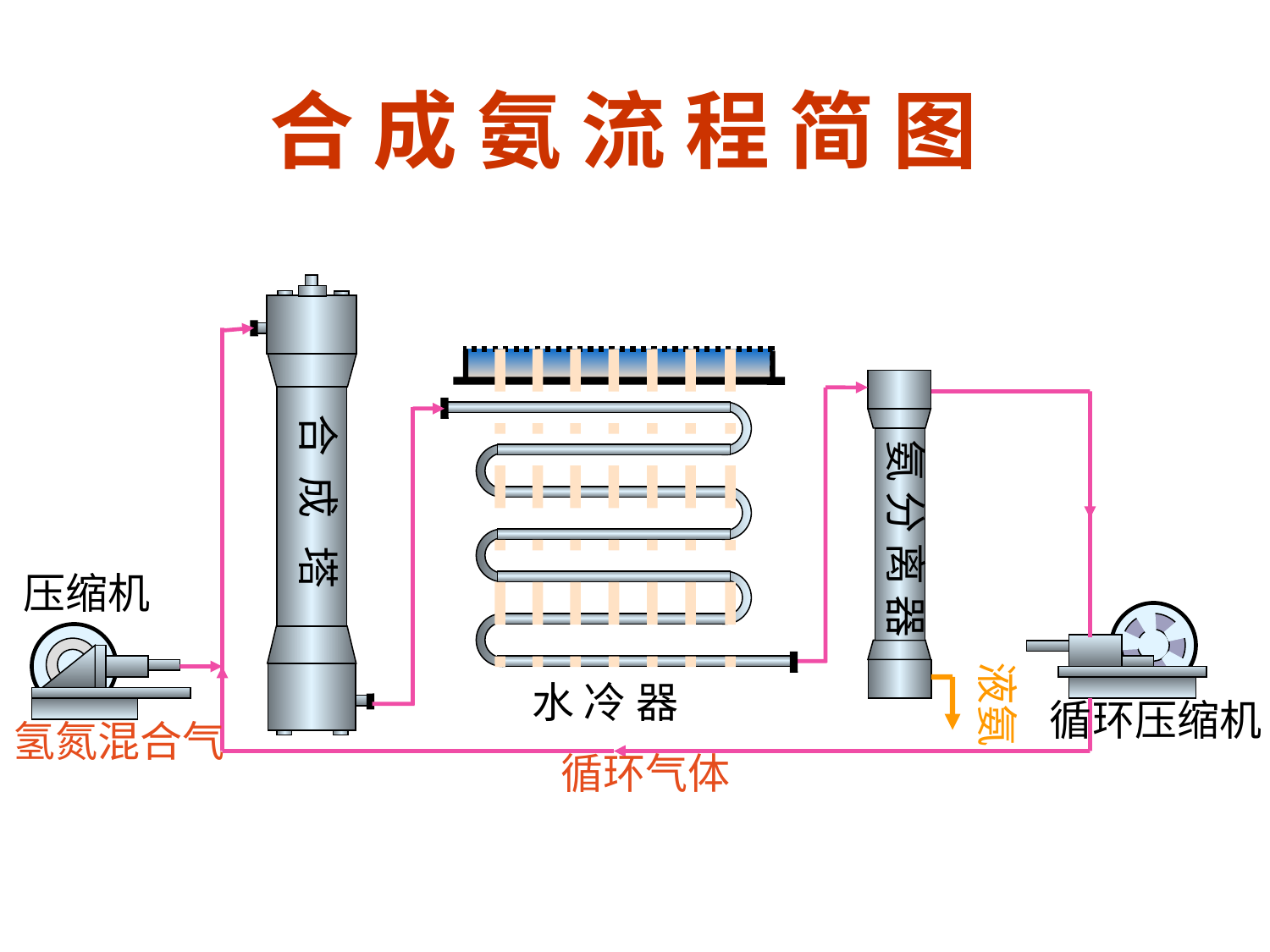

合 成 氨 流 程 简 图

合  成   塔

氨 分 离 器

压缩机

液氨

水 冷 器

循环压缩机

氢氮混合气
循环气体